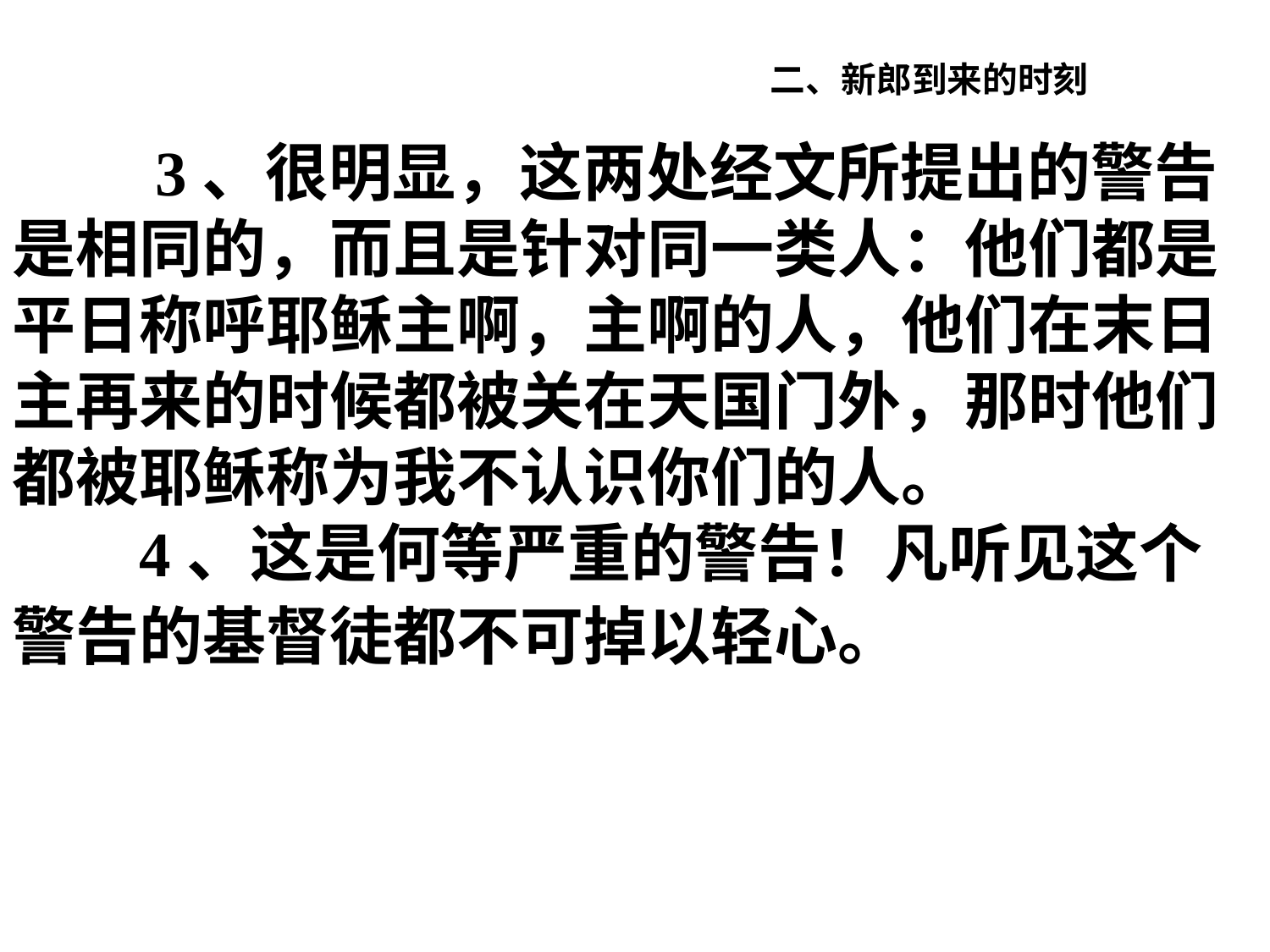

# 二、新郎到来的时刻
	 3、很明显，这两处经文所提出的警告是相同的，而且是针对同一类人：他们都是平日称呼耶稣主啊，主啊的人，他们在末日主再来的时候都被关在天国门外，那时他们都被耶稣称为我不认识你们的人。
 	4、这是何等严重的警告！凡听见这个警告的基督徒都不可掉以轻心。